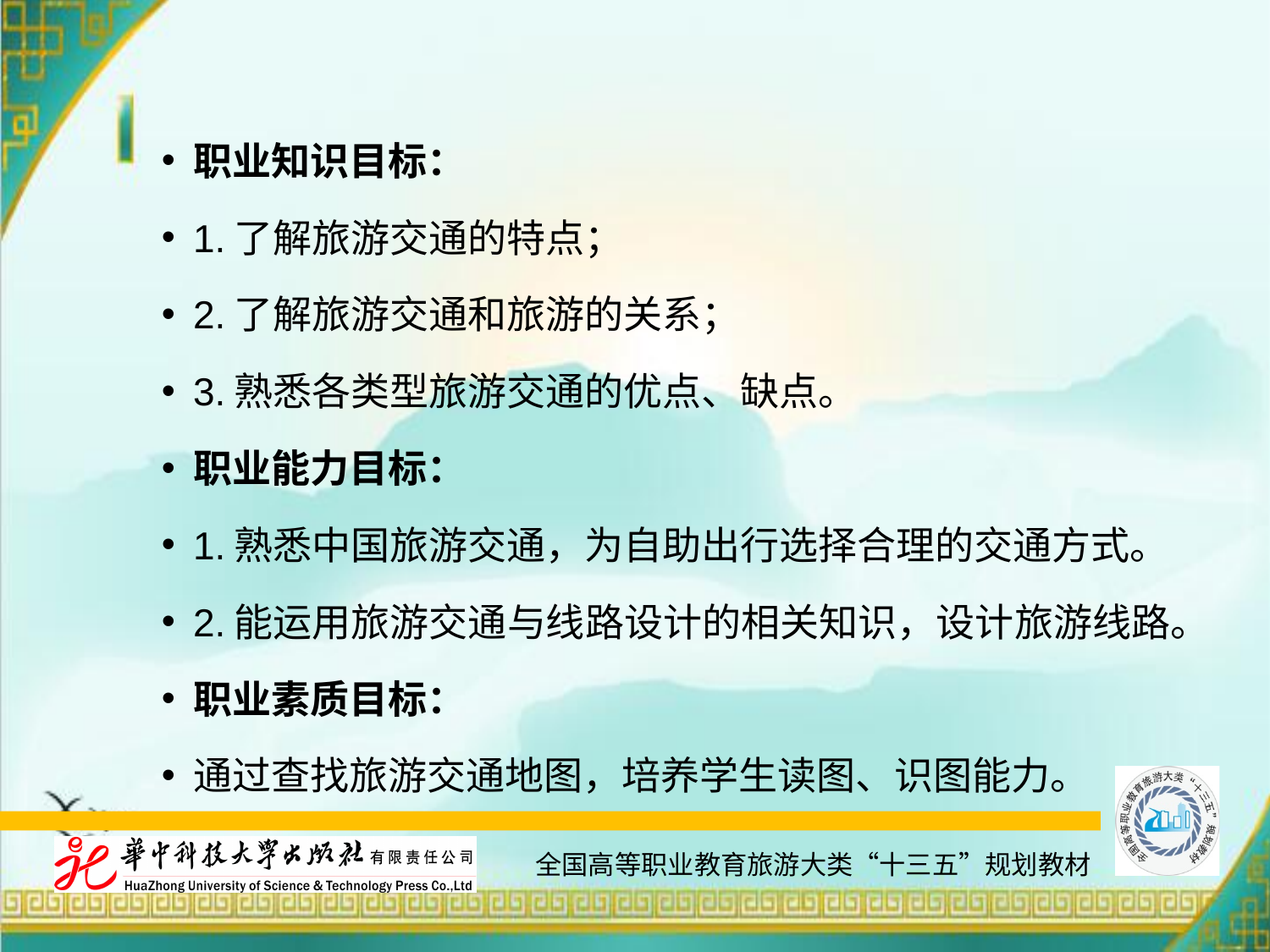

#
职业知识目标：
1.了解旅游交通的特点；
2.了解旅游交通和旅游的关系；
3.熟悉各类型旅游交通的优点、缺点。
职业能力目标：
1.熟悉中国旅游交通，为自助出行选择合理的交通方式。
2.能运用旅游交通与线路设计的相关知识，设计旅游线路。
职业素质目标：
通过查找旅游交通地图，培养学生读图、识图能力。